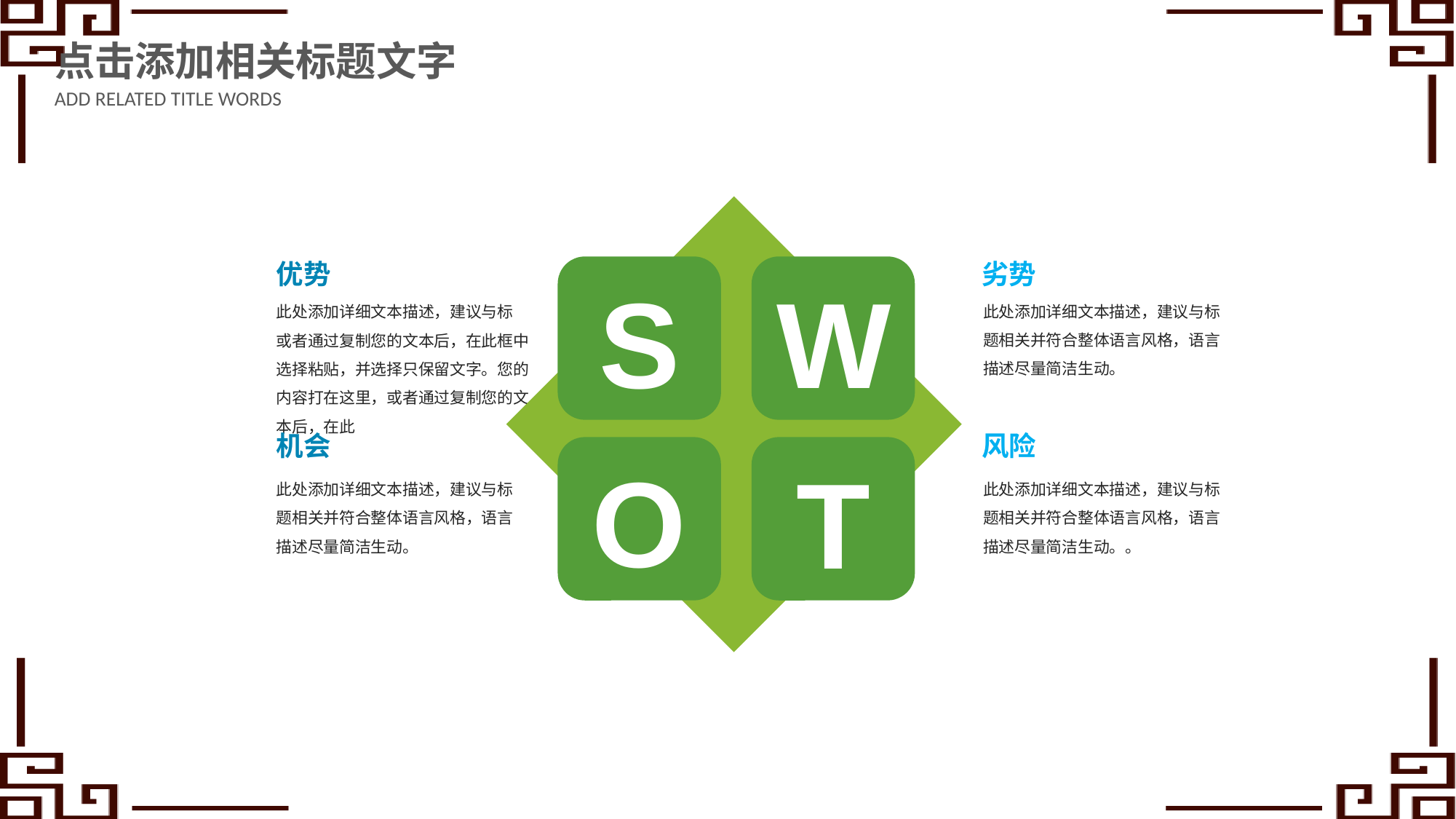

点击添加相关标题文字
ADD RELATED TITLE WORDS

优势
此处添加详细文本描述，建议与标
或者通过复制您的文本后，在此框中选择粘贴，并选择只保留文字。您的内容打在这里，或者通过复制您的文本后，在此
劣势
此处添加详细文本描述，建议与标题相关并符合整体语言风格，语言描述尽量简洁生动。

S
W
机会
此处添加详细文本描述，建议与标题相关并符合整体语言风格，语言描述尽量简洁生动。
风险
此处添加详细文本描述，建议与标题相关并符合整体语言风格，语言描述尽量简洁生动。。

O
T